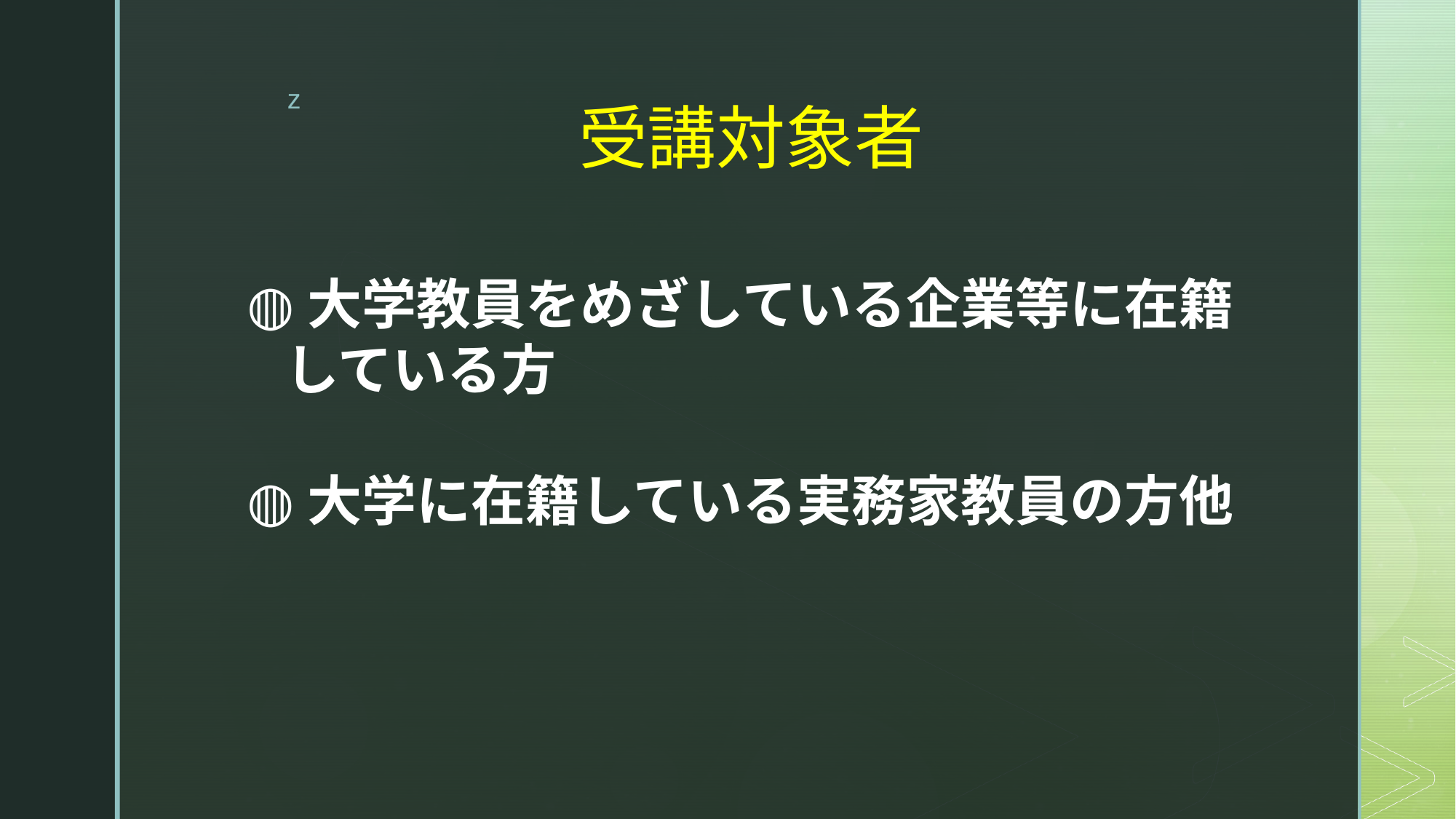

# 受講対象者
◍大学教員をめざしている企業等に在籍
  している方

◍大学に在籍している実務家教員の方他